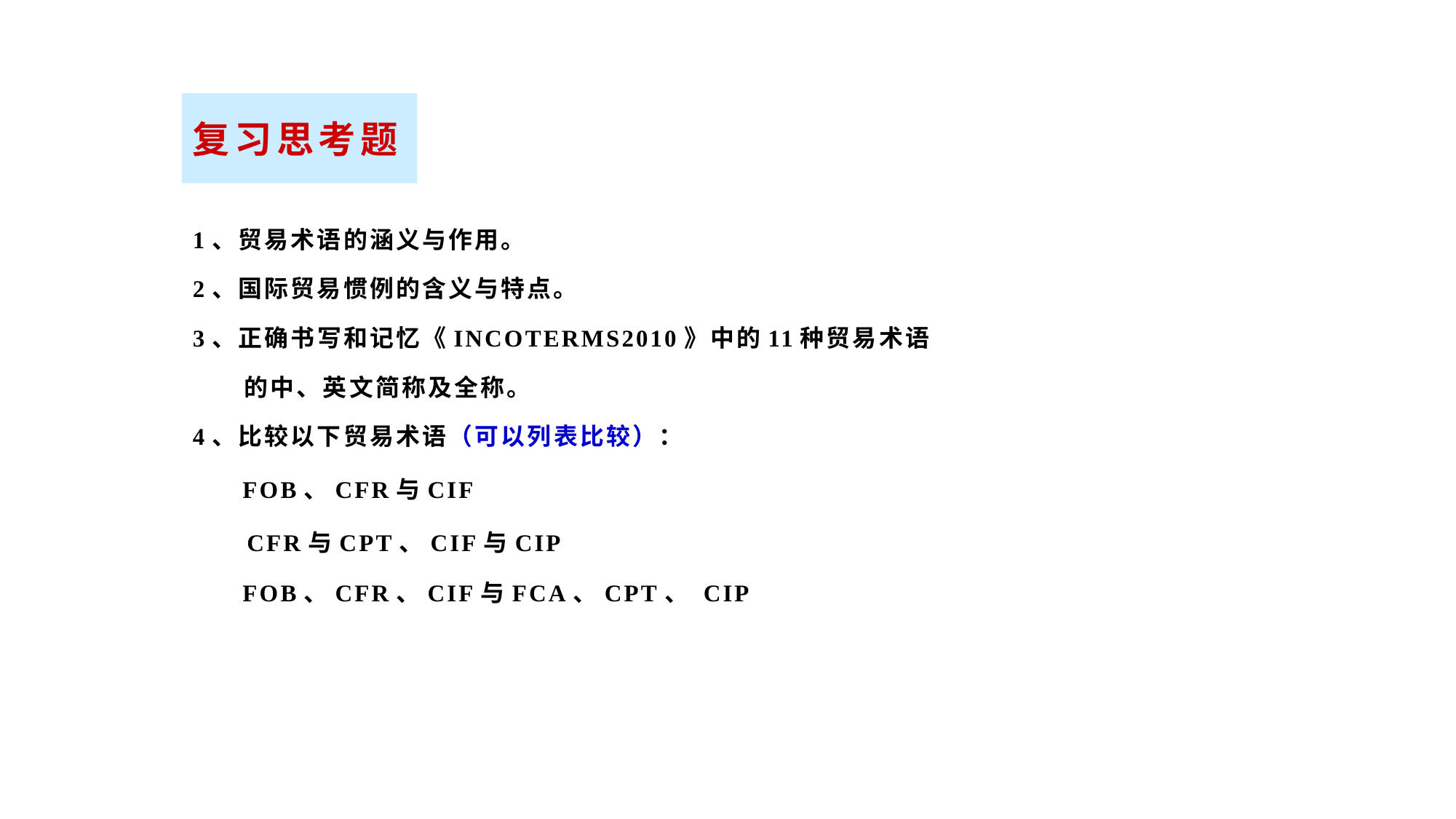

复习思考题
1、贸易术语的涵义与作用。
2、国际贸易惯例的含义与特点。
3、正确书写和记忆《INCOTERMS2010》中的11种贸易术语
      的中、英文简称及全称。
4、比较以下贸易术语（可以列表比较）：
      FOB、CFR与CIF
      CFR与CPT、CIF与CIP
      FOB、CFR、CIF与FCA、CPT、 CIP
38